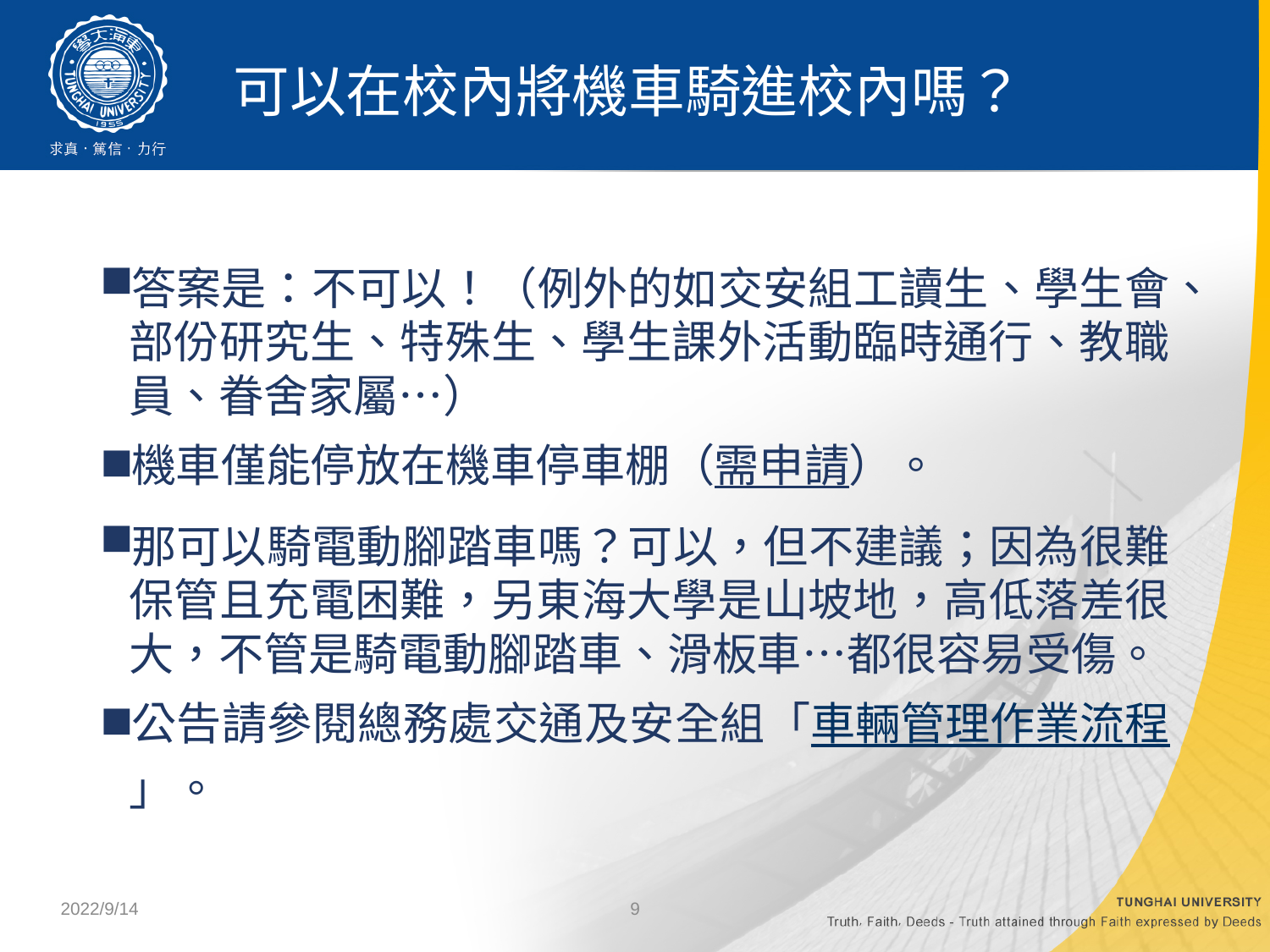

# 可以在校內將機車騎進校內嗎？
答案是：不可以！（例外的如交安組工讀生、學生會、部份研究生、特殊生、學生課外活動臨時通行、教職員、眷舍家屬…）
機車僅能停放在機車停車棚（需申請）。
那可以騎電動腳踏車嗎？可以，但不建議；因為很難保管且充電困難，另東海大學是山坡地，高低落差很大，不管是騎電動腳踏車、滑板車…都很容易受傷。
公告請參閱總務處交通及安全組「車輛管理作業流程」。
2022/9/14
9